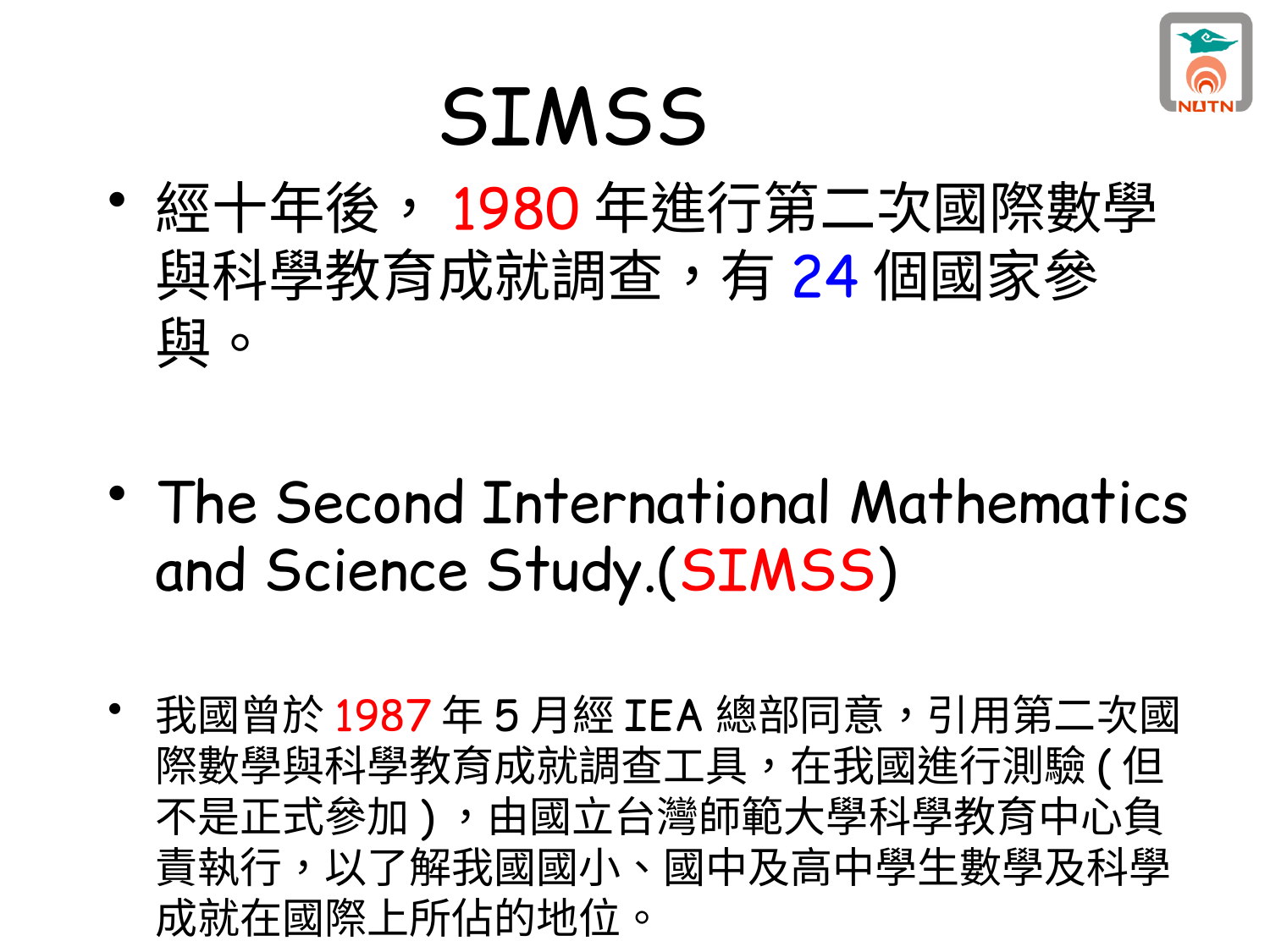

# SIMSS
經十年後，1980年進行第二次國際數學與科學教育成就調查，有24個國家參與。

The Second International Mathematics and Science Study.(SIMSS)

我國曾於1987年5月經IEA總部同意，引用第二次國際數學與科學教育成就調查工具，在我國進行測驗(但不是正式參加)，由國立台灣師範大學科學教育中心負責執行，以了解我國國小、國中及高中學生數學及科學成就在國際上所佔的地位。